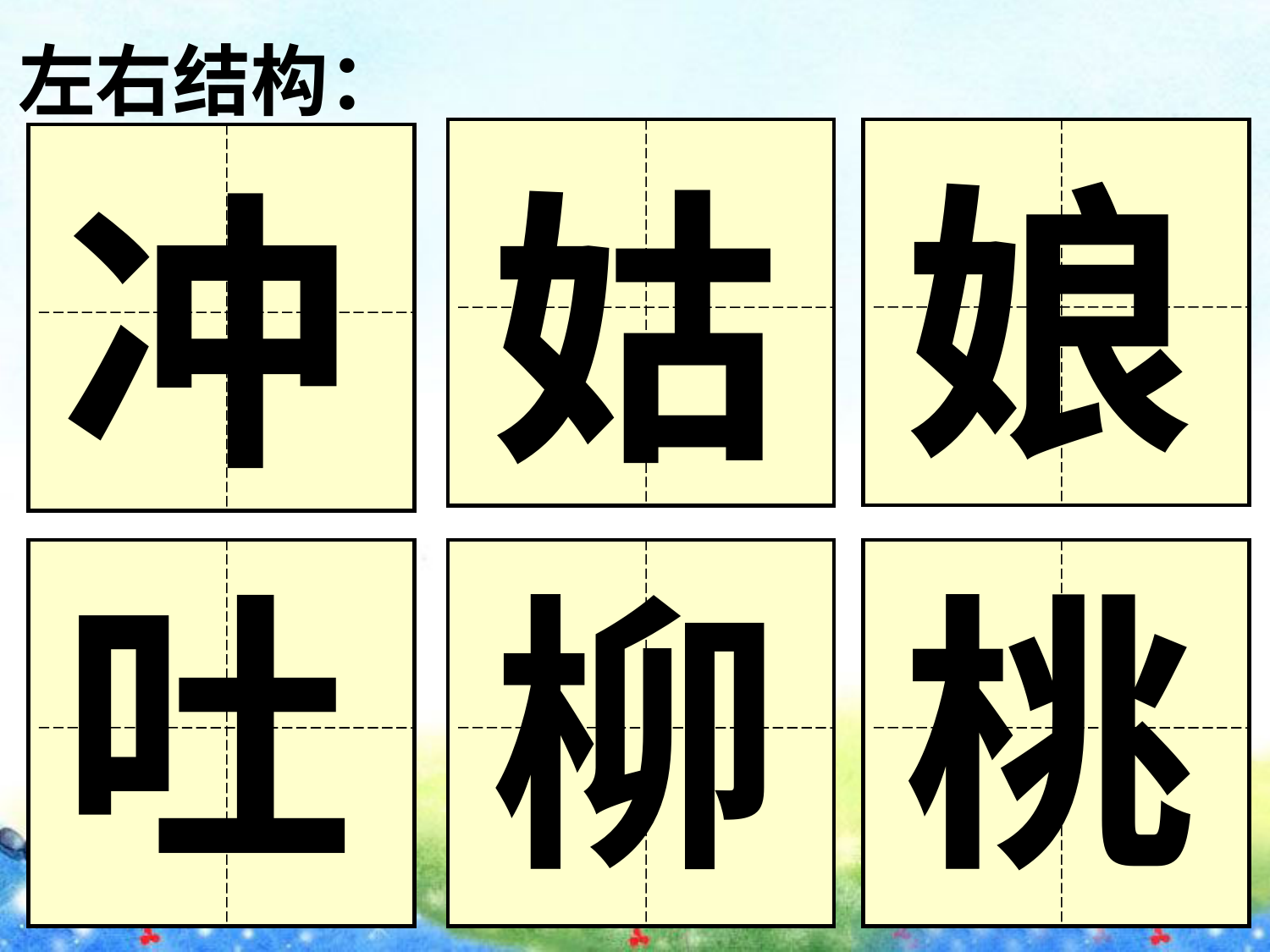

# 左右结构：

娘
姑
冲

吐

柳
桃